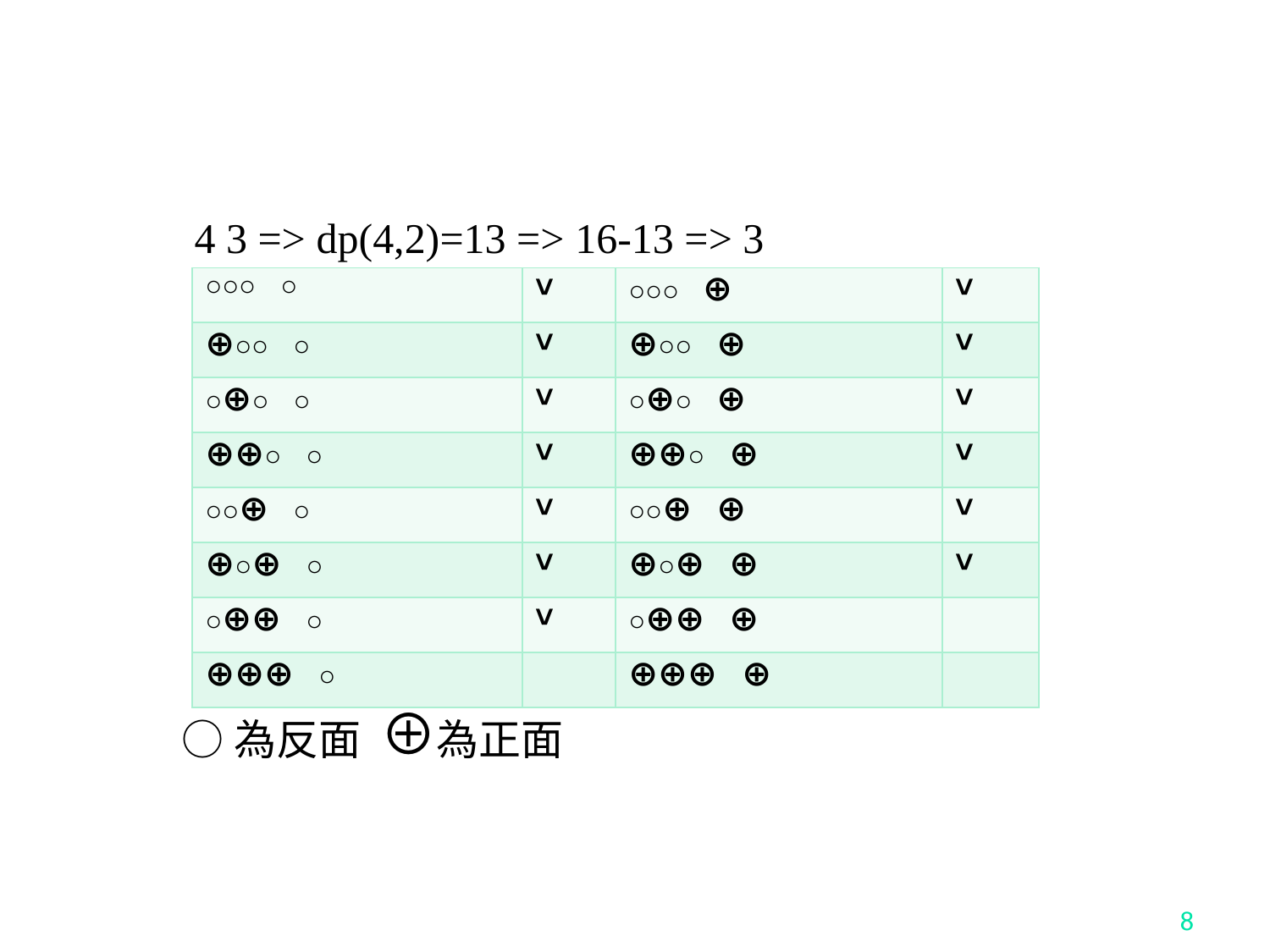

4 3 => dp(4,2)=13 => 16-13 => 3

            ○為反面  ⊕為正面

| ○○○ ○ | ˅ | ○○○ ⊕ | ˅ |
| --- | --- | --- | --- |
| ⊕○○ ○ | ˅ | ⊕○○ ⊕ | ˅ |
| ○⊕○ ○ | ˅ | ○⊕○ ⊕ | ˅ |
| ⊕⊕○ ○ | ˅ | ⊕⊕○ ⊕ | ˅ |
| ○○⊕ ○ | ˅ | ○○⊕ ⊕ | ˅ |
| ⊕○⊕ ○ | ˅ | ⊕○⊕ ⊕ | ˅ |
| ○⊕⊕ ○ | ˅ | ○⊕⊕ ⊕ |  |
| ⊕⊕⊕ ○ |  | ⊕⊕⊕ ⊕ |  |
8